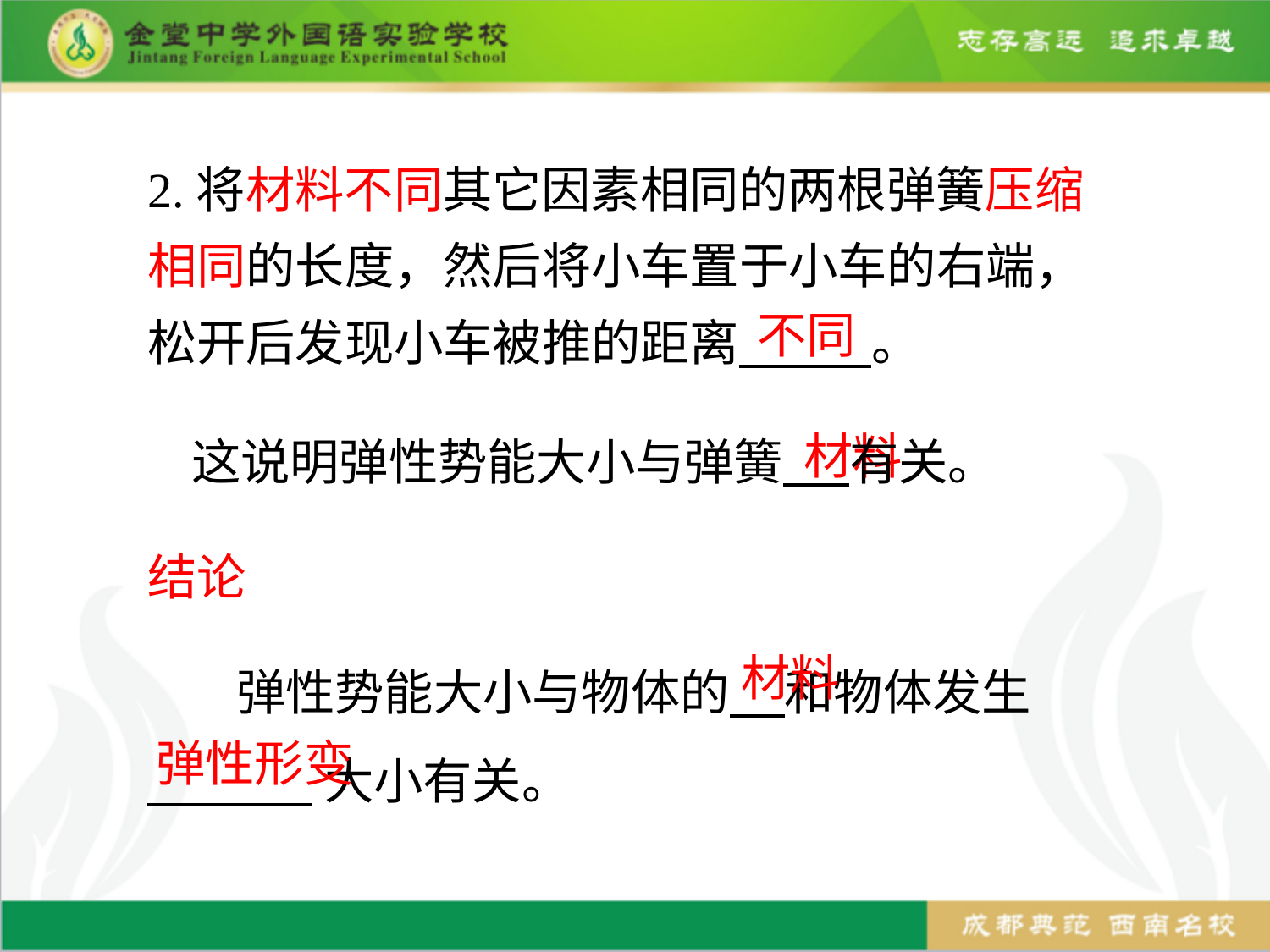

2.将材料不同其它因素相同的两根弹簧压缩相同的长度，然后将小车置于小车的右端，松开后发现小车被推的距离            。
不同
材料
这说明弹性势能大小与弹簧      有关。
结论
材料
       弹性势能大小与物体的     和物体发生
               大小有关。
弹性形变